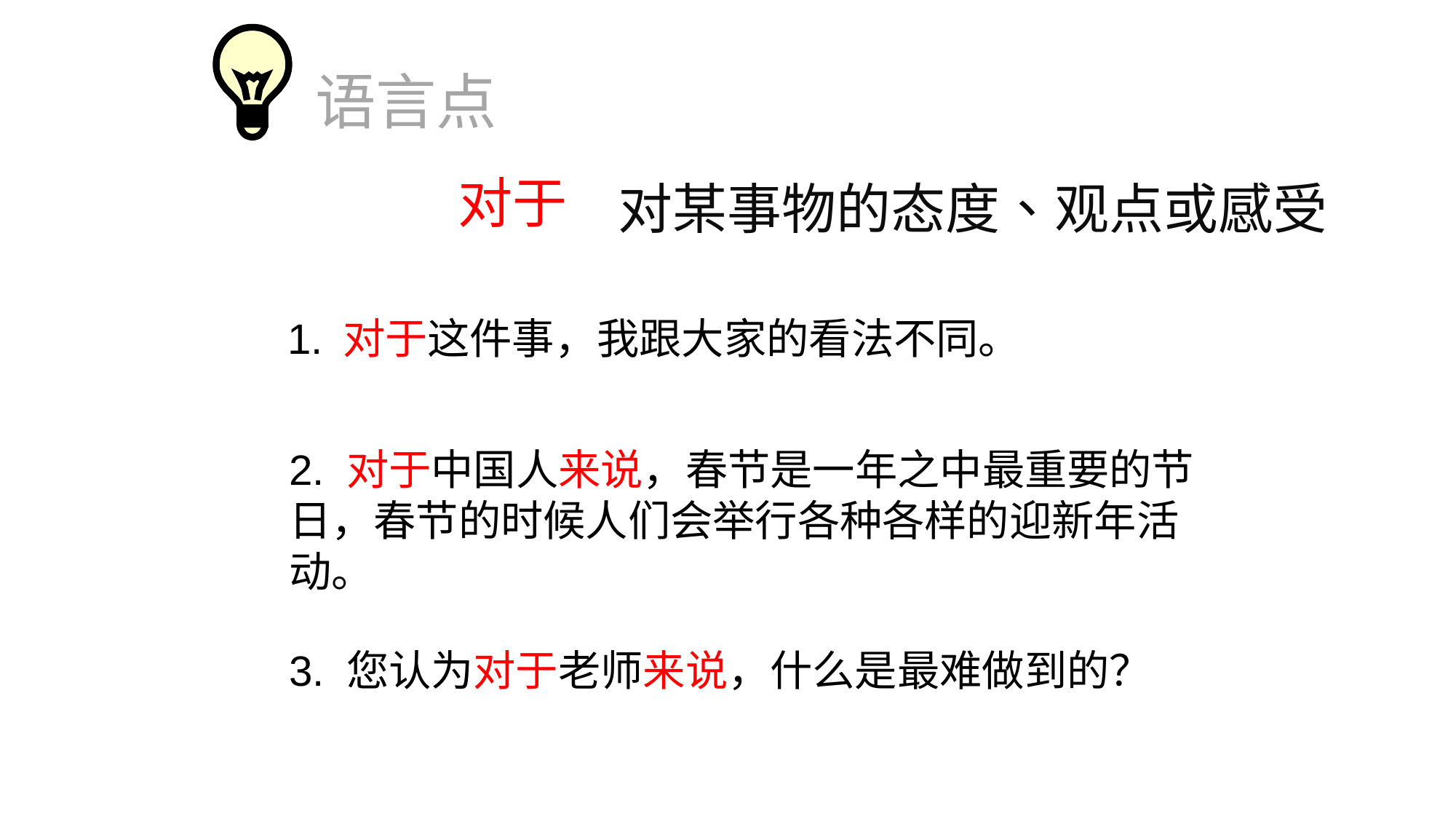

语言点
对某事物的态度、观点或感受
对于
1. 对于这件事，我跟大家的看法不同。
2. 对于中国人来说，春节是一年之中最重要的节日，春节的时候人们会举行各种各样的迎新年活动。
3. 您认为对于老师来说，什么是最难做到的？